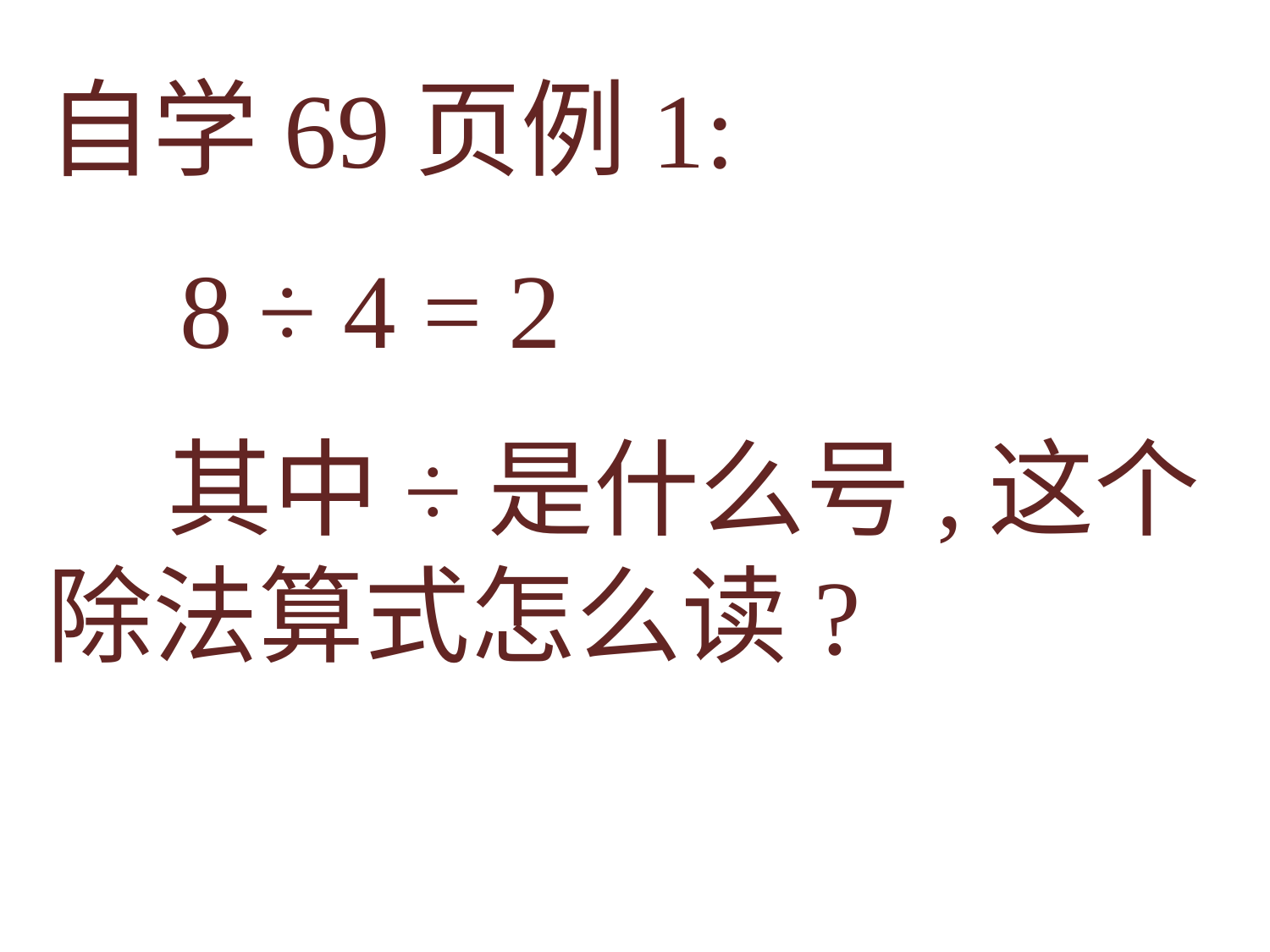

自学69页例1:
     8 ÷ 4 = 2
    其中÷是什么号,这个除法算式怎么读?